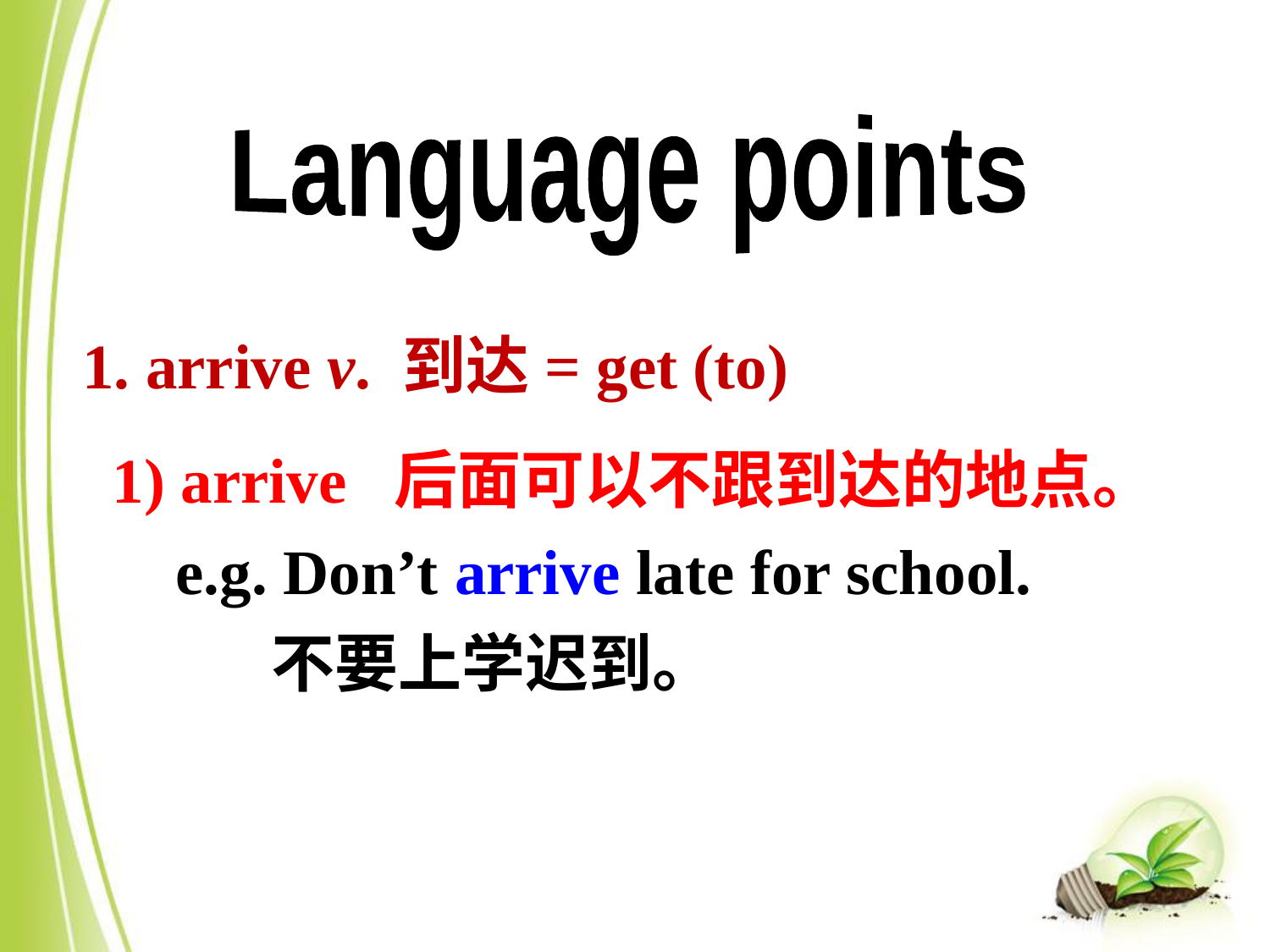

Language points
1. arrive v. 到达= get (to)
1) arrive  后面可以不跟到达的地点。
    e.g. Don’t arrive late for school.
          不要上学迟到。